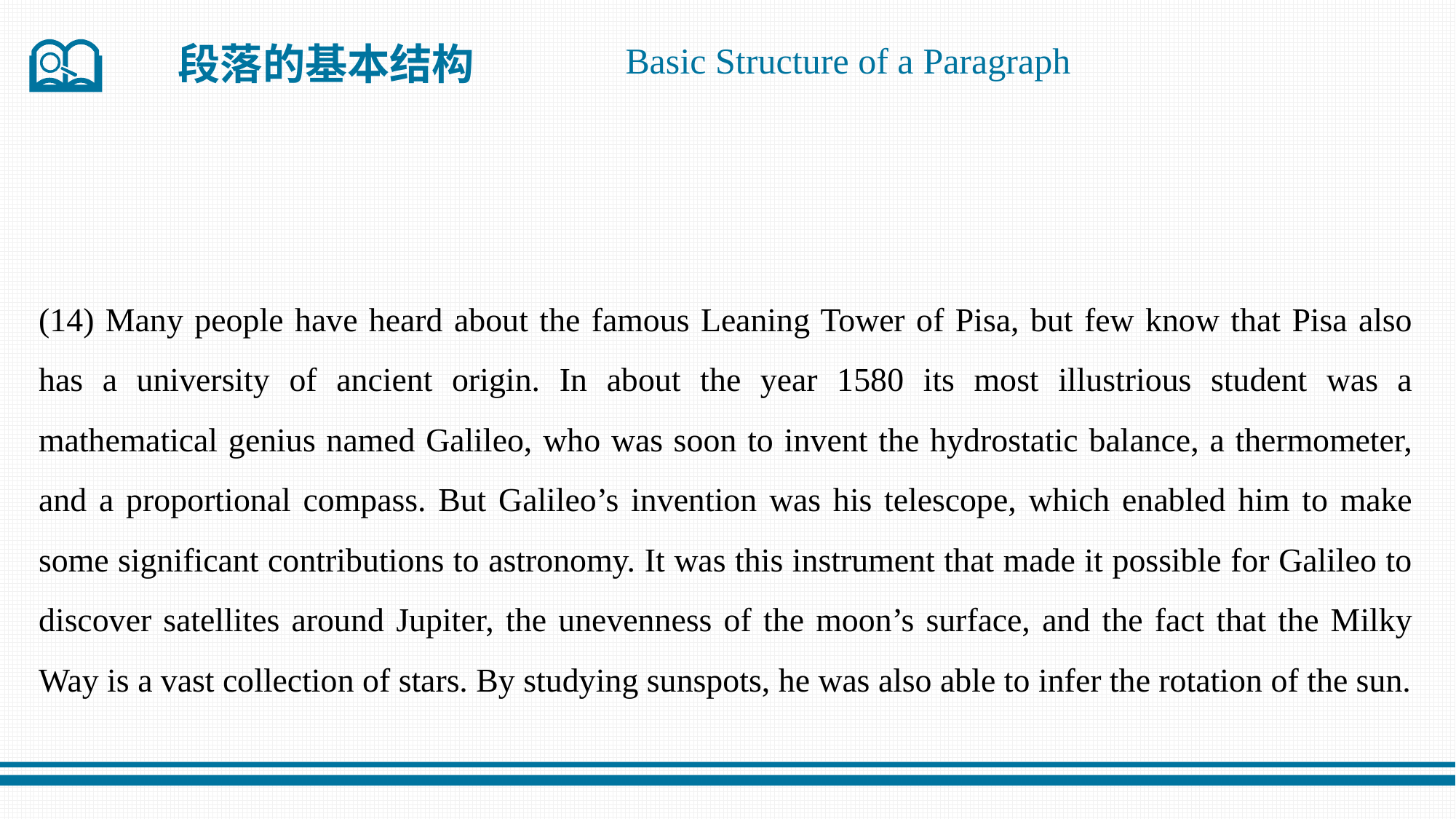

段落的基本结构
Basic Structure of a Paragraph
(14) Many people have heard about the famous Leaning Tower of Pisa, but few know that Pisa also has a university of ancient origin. In about the year 1580 its most illustrious student was a mathematical genius named Galileo, who was soon to invent the hydrostatic balance, a thermometer, and a proportional compass. But Galileo’s invention was his telescope, which enabled him to make some significant contributions to astronomy. It was this instrument that made it possible for Galileo to discover satellites around Jupiter, the unevenness of the moon’s surface, and the fact that the Milky Way is a vast collection of stars. By studying sunspots, he was also able to infer the rotation of the sun.